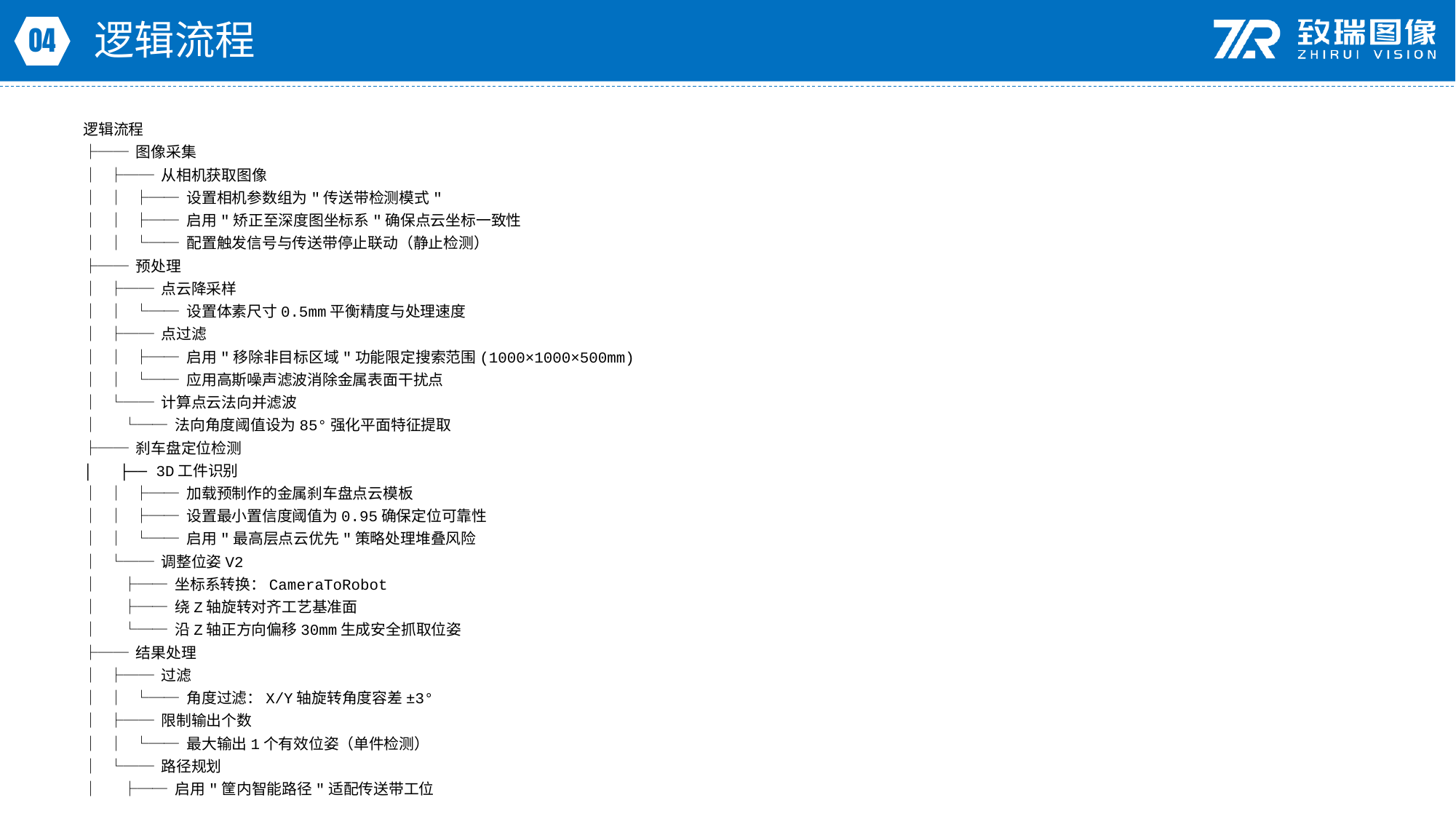

逻辑流程
04

逻辑流程
├── 图像采集
│   ├── 从相机获取图像
│   │   ├── 设置相机参数组为"传送带检测模式"
│   │   ├── 启用"矫正至深度图坐标系"确保点云坐标一致性
│   │   └── 配置触发信号与传送带停止联动（静止检测）
├── 预处理
│   ├── 点云降采样
│   │   └── 设置体素尺寸0.5mm平衡精度与处理速度
│   ├── 点过滤
│   │   ├── 启用"移除非目标区域"功能限定搜索范围(1000×1000×500mm)
│   │   └── 应用高斯噪声滤波消除金属表面干扰点
│   └── 计算点云法向并滤波
│       └── 法向角度阈值设为85°强化平面特征提取
├── 刹车盘定位检测
│   ├── 3D工件识别
│   │   ├── 加载预制作的金属刹车盘点云模板
│   │   ├── 设置最小置信度阈值为0.95确保定位可靠性
│   │   └── 启用"最高层点云优先"策略处理堆叠风险
│   └── 调整位姿V2
│       ├── 坐标系转换：CameraToRobot
│       ├── 绕Z轴旋转对齐工艺基准面
│       └── 沿Z轴正方向偏移30mm生成安全抓取位姿
├── 结果处理
│   ├── 过滤
│   │   └── 角度过滤：X/Y轴旋转角度容差±3°
│   ├── 限制输出个数
│   │   └── 最大输出1个有效位姿（单件检测）
│   └── 路径规划
│       ├── 启用"筐内智能路径"适配传送带工位